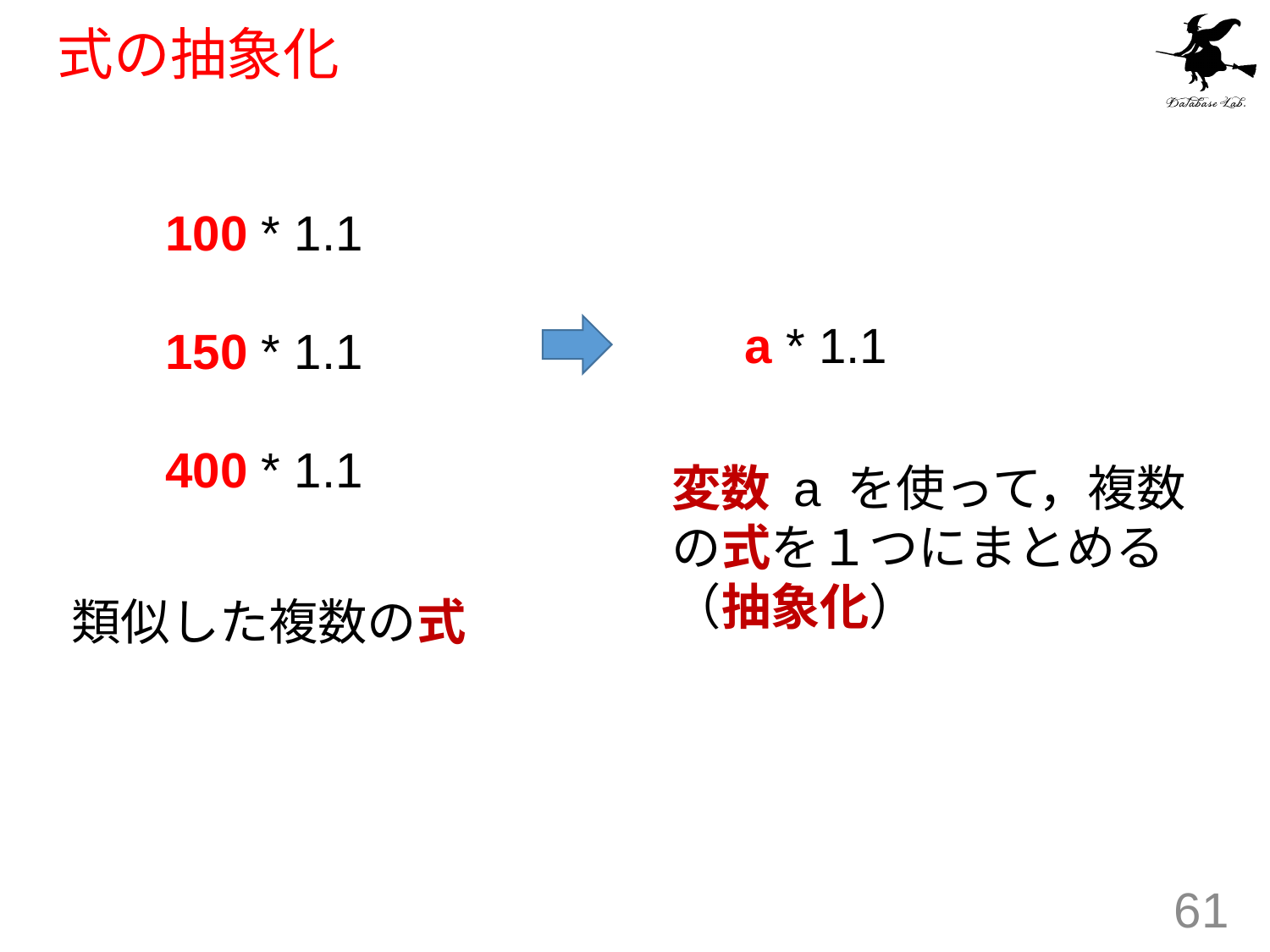

# 式の抽象化
100 * 1.1

150 * 1.1

400 * 1.1

a * 1.1

変数 a を使って，複数の式を１つにまとめる（抽象化）
類似した複数の式
61